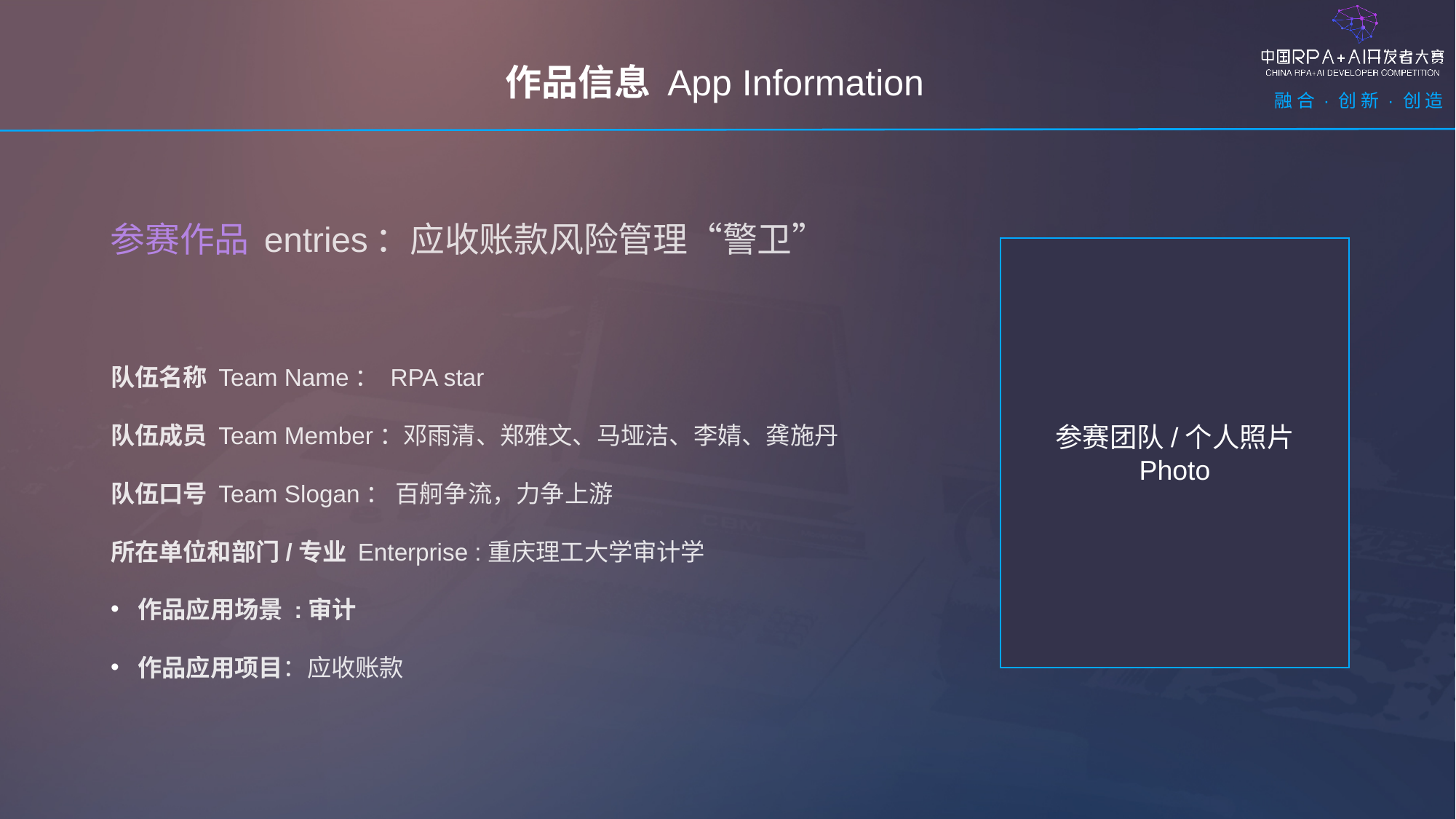

作品信息 App Information
参赛作品 entries：应收账款风险管理“警卫”
参赛团队/个人照片
Photo
队伍名称 Team Name： RPA star
队伍成员 Team Member：邓雨清、郑雅文、马垭洁、李婧、龚施丹
队伍口号 Team Slogan： 百舸争流，力争上游
所在单位和部门/专业 Enterprise :重庆理工大学审计学
作品应用场景 :审计
作品应用项目：应收账款